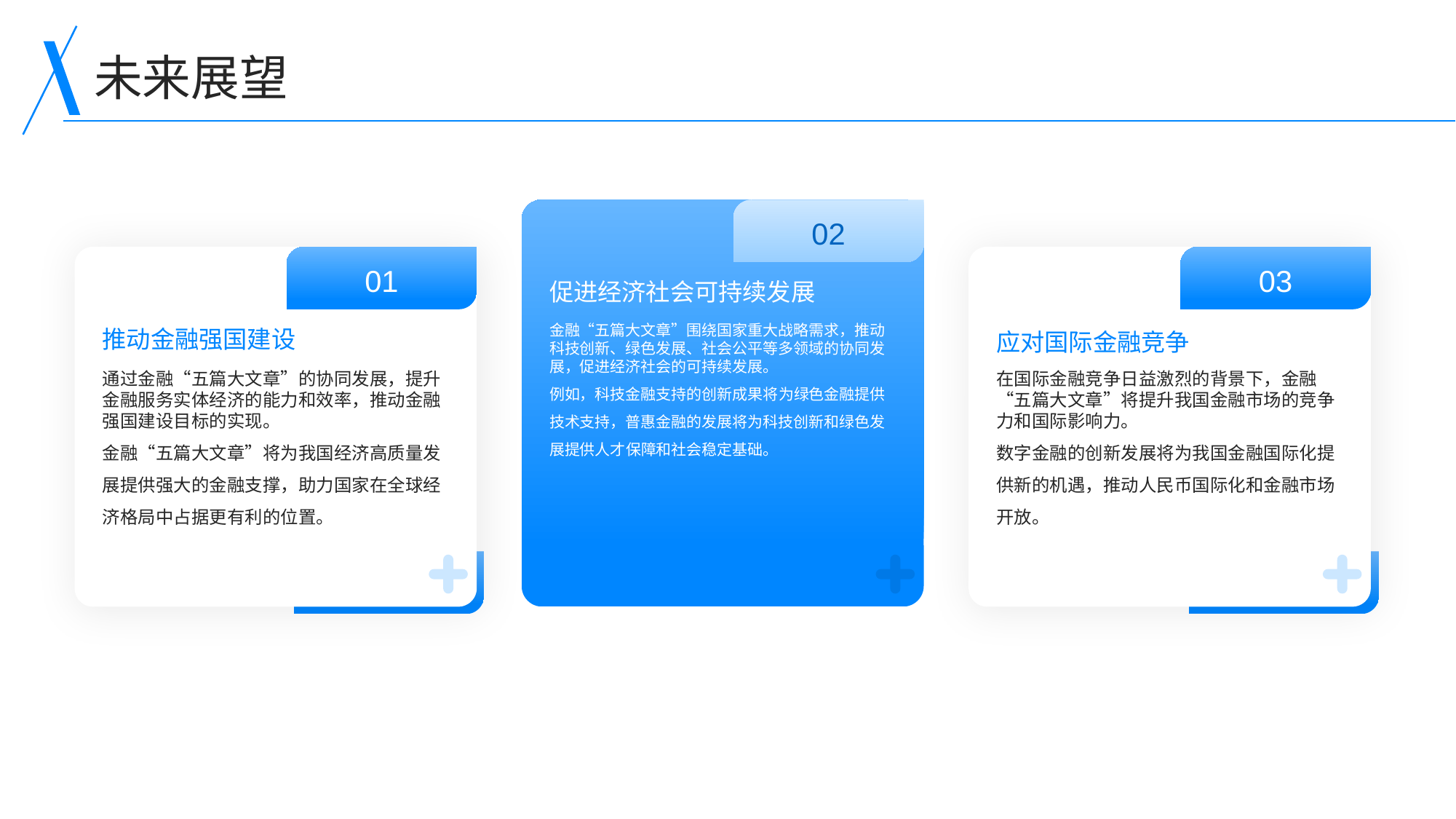

未来展望

02

01

03
促进经济社会可持续发展
金融“五篇大文章”围绕国家重大战略需求，推动科技创新、绿色发展、社会公平等多领域的协同发展，促进经济社会的可持续发展。
例如，科技金融支持的创新成果将为绿色金融提供技术支持，普惠金融的发展将为科技创新和绿色发展提供人才保障和社会稳定基础。
推动金融强国建设
应对国际金融竞争
通过金融“五篇大文章”的协同发展，提升金融服务实体经济的能力和效率，推动金融强国建设目标的实现。
金融“五篇大文章”将为我国经济高质量发展提供强大的金融支撑，助力国家在全球经济格局中占据更有利的位置。
在国际金融竞争日益激烈的背景下，金融“五篇大文章”将提升我国金融市场的竞争力和国际影响力。
数字金融的创新发展将为我国金融国际化提供新的机遇，推动人民币国际化和金融市场开放。